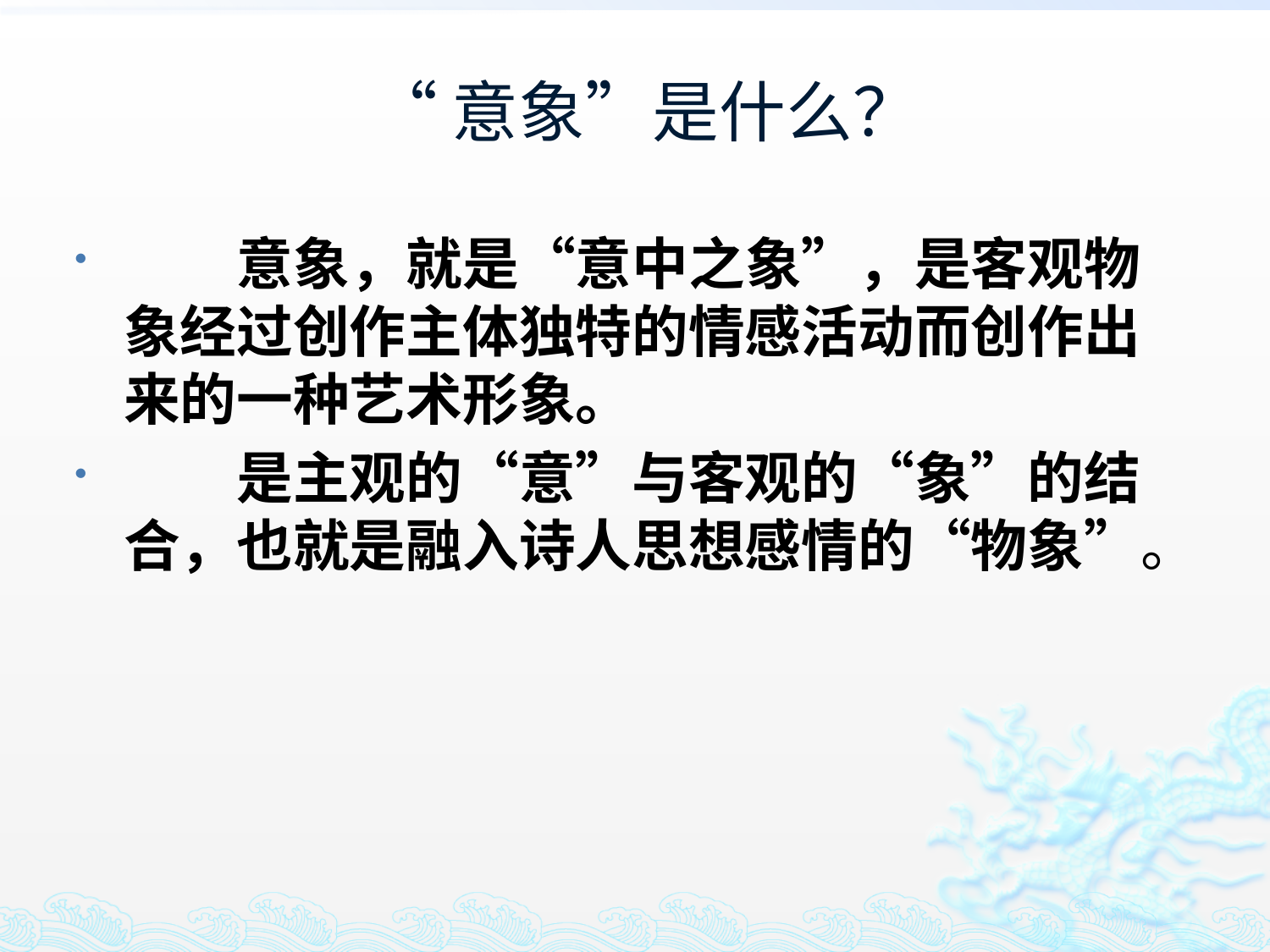

# “意象”是什么？
　　意象，就是“意中之象”，是客观物象经过创作主体独特的情感活动而创作出来的一种艺术形象。
　　是主观的“意”与客观的“象”的结合，也就是融入诗人思想感情的“物象”。